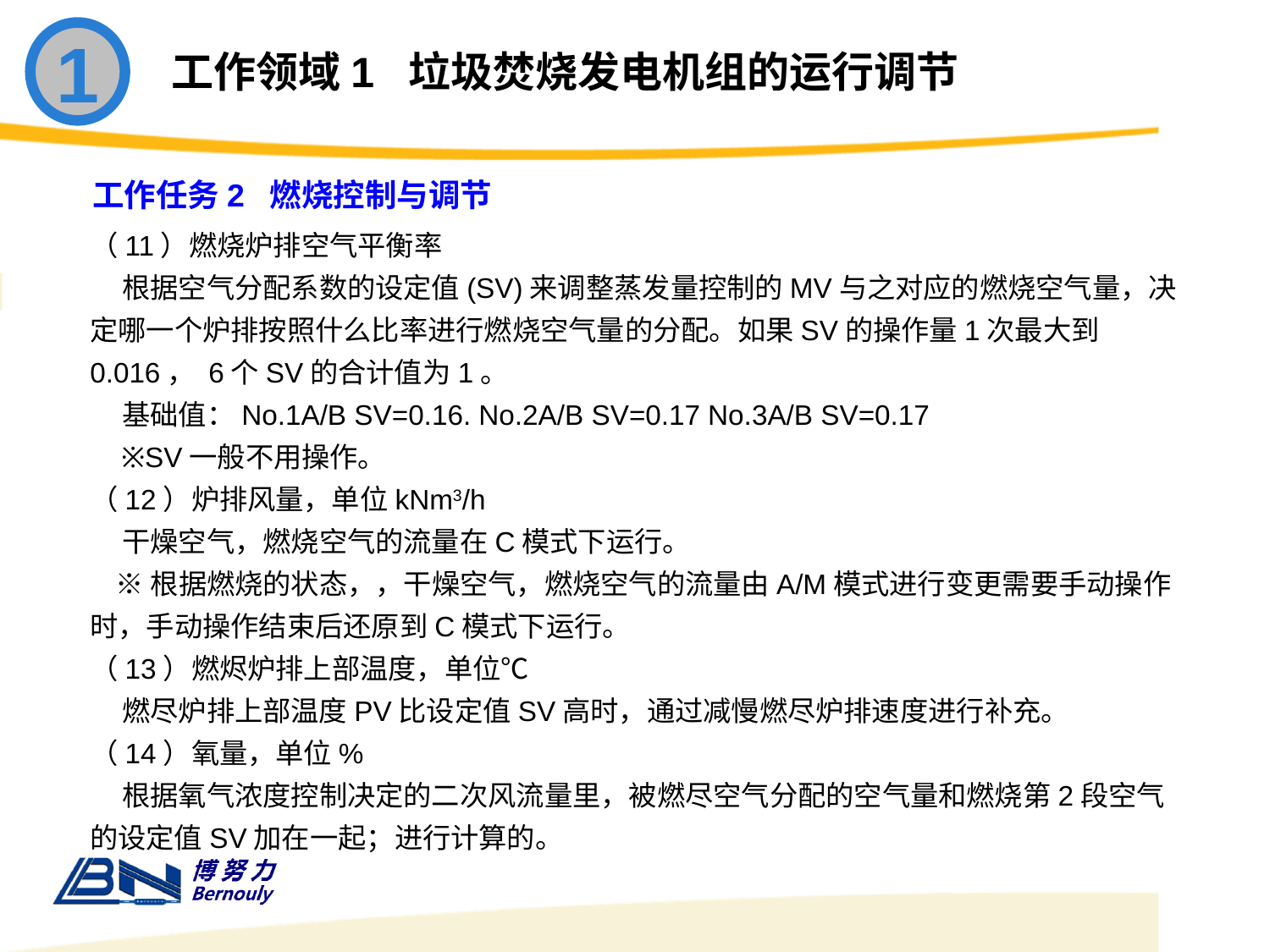

1
工作领域1  垃圾焚烧发电机组的运行调节
工作任务2  燃烧控制与调节
（11）燃烧炉排空气平衡率
    根据空气分配系数的设定值(SV)来调整蒸发量控制的MV与之对应的燃烧空气量，决定哪一个炉排按照什么比率进行燃烧空气量的分配。如果SV的操作量1次最大到0.016， 6个SV的合计值为1。
    基础值：No.1A/B SV=0.16. No.2A/B SV=0.17 No.3A/B SV=0.17
    ※SV一般不用操作。
（12）炉排风量，单位kNm3/h
    干燥空气，燃烧空气的流量在C模式下运行。
    ※根据燃烧的状态，，干燥空气，燃烧空气的流量由A/M模式进行变更需要手动操作时，手动操作结束后还原到C模式下运行。
（13）燃烬炉排上部温度，单位℃
    燃尽炉排上部温度PV比设定值SV高时，通过减慢燃尽炉排速度进行补充。
（14）氧量，单位%
    根据氧气浓度控制决定的二次风流量里，被燃尽空气分配的空气量和燃烧第2段空气的设定值SV加在一起；进行计算的。